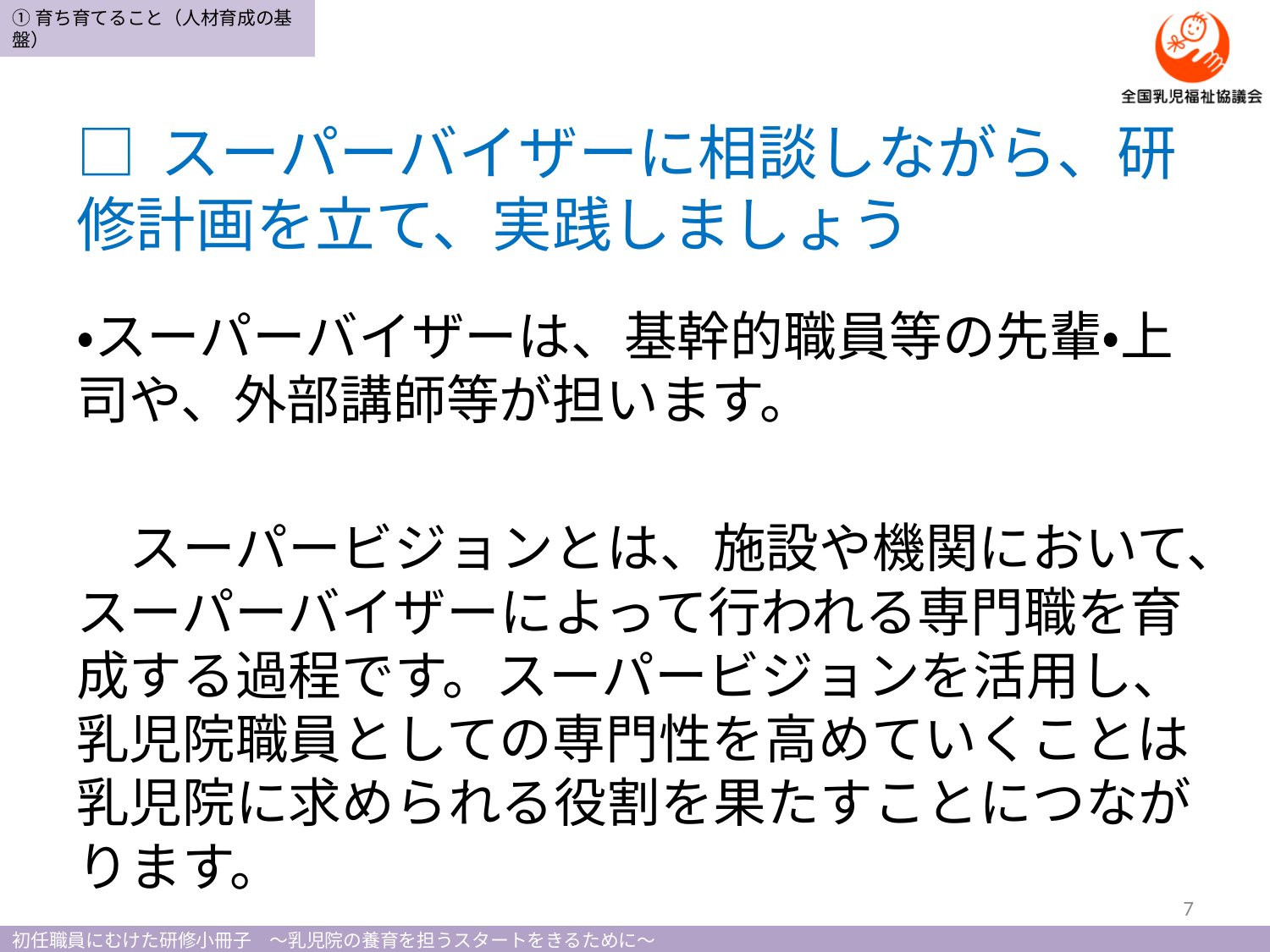

# □ スーパーバイザーに相談しながら、研修計画を立て、実践しましょう
・スーパーバイザーは、基幹的職員等の先輩・上司や、外部講師等が担います。

　スーパービジョンとは、施設や機関において、スーパーバイザーによって行われる専門職を育成する過程です。スーパービジョンを活用し、乳児院職員としての専門性を高めていくことは乳児院に求められる役割を果たすことにつながります。
7